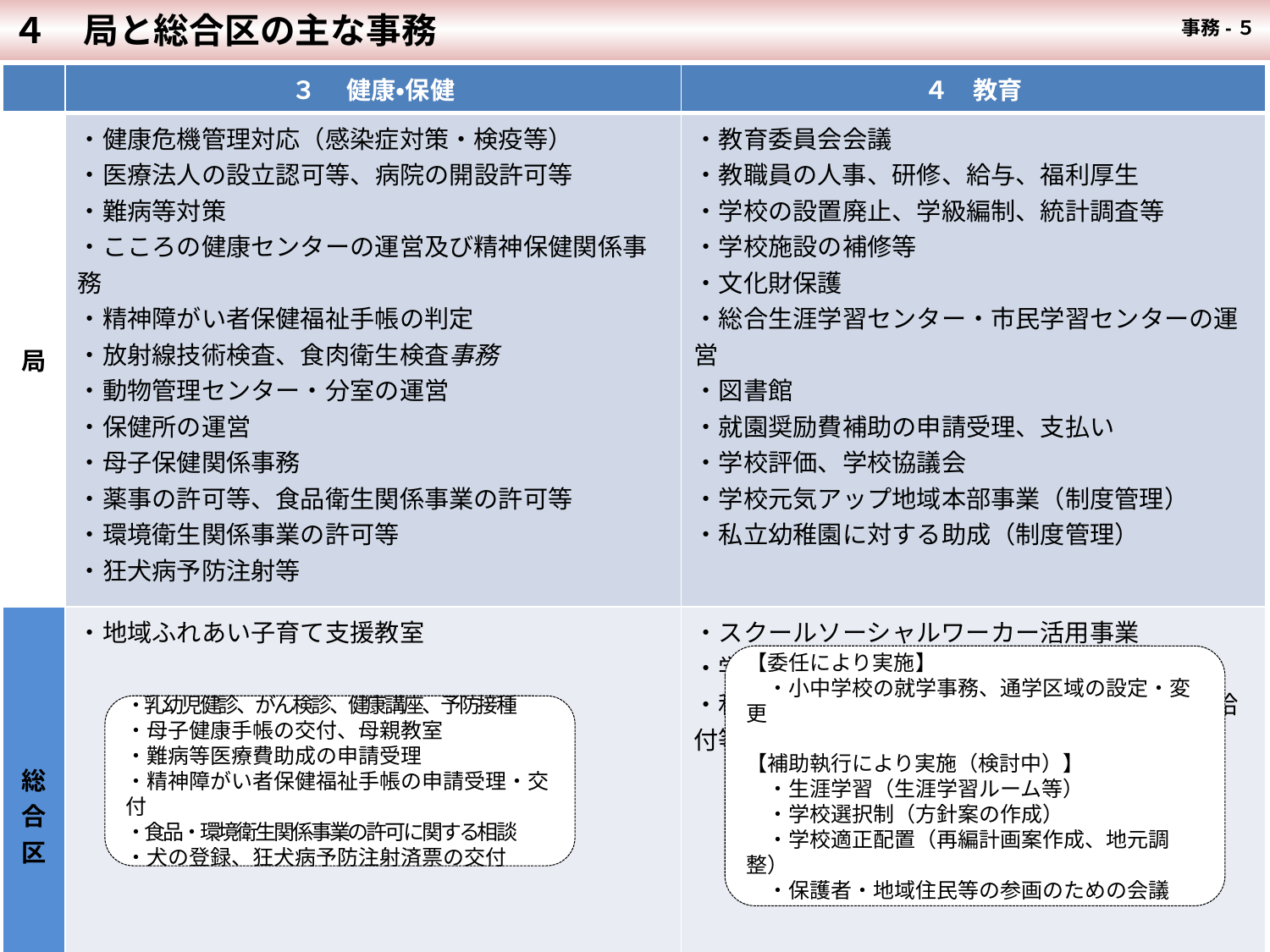

４　局と総合区の主な事務
 事務-５
|  | ３　 健康・保健 | ４　教育 |
| --- | --- | --- |
| 局 | ・健康危機管理対応（感染症対策・検疫等） ・医療法人の設立認可等、病院の開設許可等 ・難病等対策 ・こころの健康センターの運営及び精神保健関係事務 ・精神障がい者保健福祉手帳の判定 ・放射線技術検査、食肉衛生検査事務 ・動物管理センター・分室の運営 ・保健所の運営 ・母子保健関係事務 ・薬事の許可等、食品衛生関係事業の許可等 ・環境衛生関係事業の許可等 ・狂犬病予防注射等 | ・教育委員会会議 ・教職員の人事、研修、給与、福利厚生 ・学校の設置廃止、学級編制、統計調査等 ・学校施設の補修等 ・文化財保護 ・総合生涯学習センター・市民学習センターの運営 ・図書館 ・就園奨励費補助の申請受理、支払い ・学校評価、学校協議会 ・学校元気アップ地域本部事業（制度管理） ・私立幼稚園に対する助成（制度管理） |
| 総合区 | ・地域ふれあい子育て支援教室 | ・スクールソーシャルワーカー活用事業 ・学校元気アップ地域本部事業 ・私立幼稚園に対する助成の申請受付・審査・給付等 |
【委任により実施】
　・小中学校の就学事務、通学区域の設定・変更

【補助執行により実施（検討中）】
　・生涯学習（生涯学習ルーム等）
　・学校選択制（方針案の作成）
　・学校適正配置（再編計画案作成、地元調整）
　・保護者・地域住民等の参画のための会議
・乳幼児健診、がん検診、健康講座、予防接種
・母子健康手帳の交付、母親教室
・難病等医療費助成の申請受理
・精神障がい者保健福祉手帳の申請受理・交付
・食品・環境衛生関係事業の許可に関する相談
・犬の登録、狂犬病予防注射済票の交付